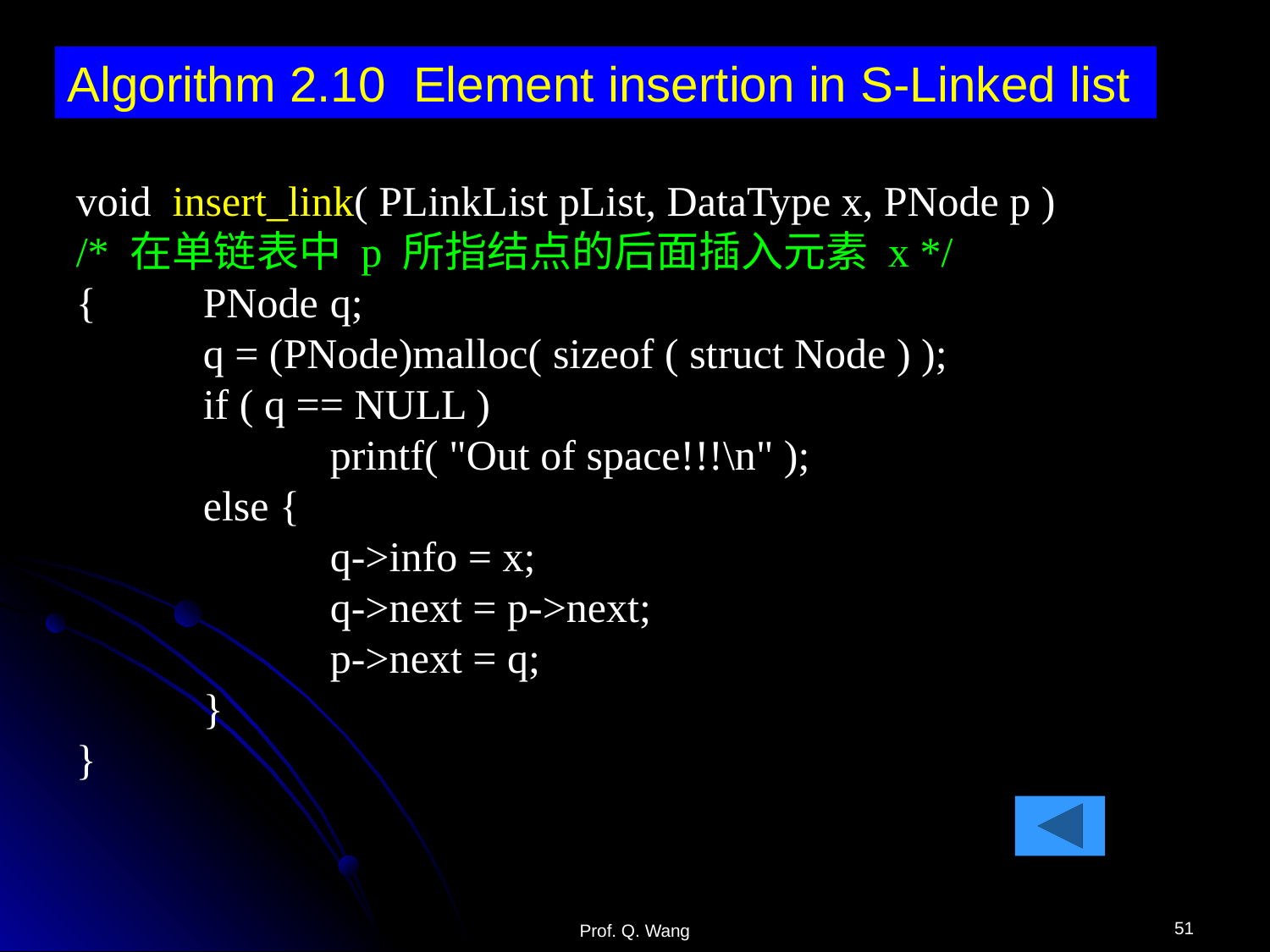

Algorithm 2.10  Element insertion in S-Linked list
void  insert_link( PLinkList pList, DataType x, PNode p )
/* 在单链表中 p 所指结点的后面插入元素 x */
{ 	PNode 	q;
	q = (PNode)malloc( sizeof ( struct Node ) );
  	if ( q == NULL )
 		printf( "Out of space!!!\n" );
      	else {
		q->info = x;
      		q->next = p->next;
      		p->next = q;
	}
}

51

Prof. Q. Wang